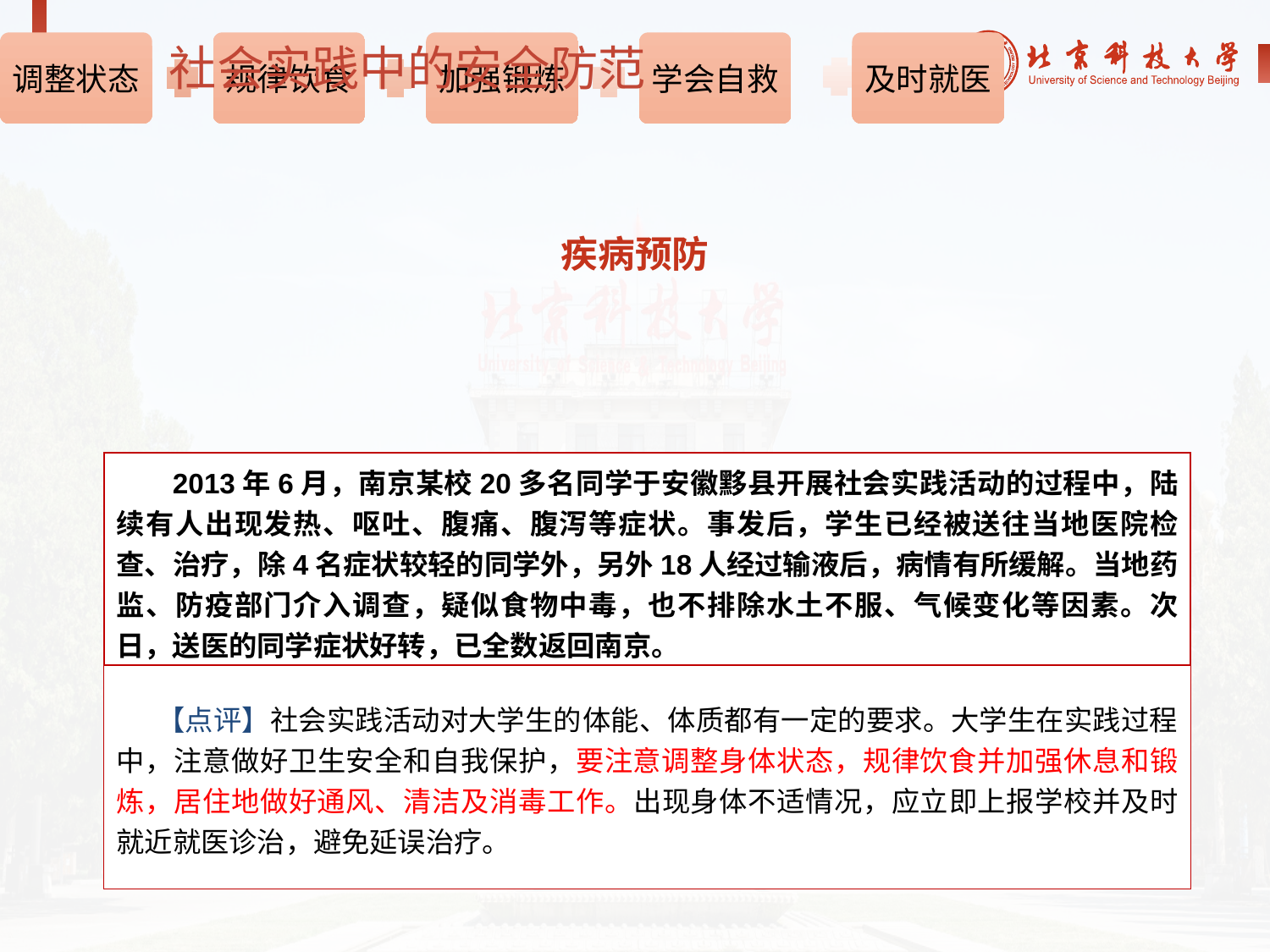

社会实践中的安全防范
疾病预防
调整状态

规律饮食

加强锻炼

学会自救

及时就医
 2013年6月，南京某校20多名同学于安徽黟县开展社会实践活动的过程中，陆续有人出现发热、呕吐、腹痛、腹泻等症状。事发后，学生已经被送往当地医院检查、治疗，除4名症状较轻的同学外，另外18人经过输液后，病情有所缓解。当地药监、防疫部门介入调查，疑似食物中毒，也不排除水土不服、气候变化等因素。次日，送医的同学症状好转，已全数返回南京。
     【点评】社会实践活动对大学生的体能、体质都有一定的要求。大学生在实践过程中，注意做好卫生安全和自我保护，要注意调整身体状态，规律饮食并加强休息和锻炼，居住地做好通风、清洁及消毒工作。出现身体不适情况，应立即上报学校并及时就近就医诊治，避免延误治疗。